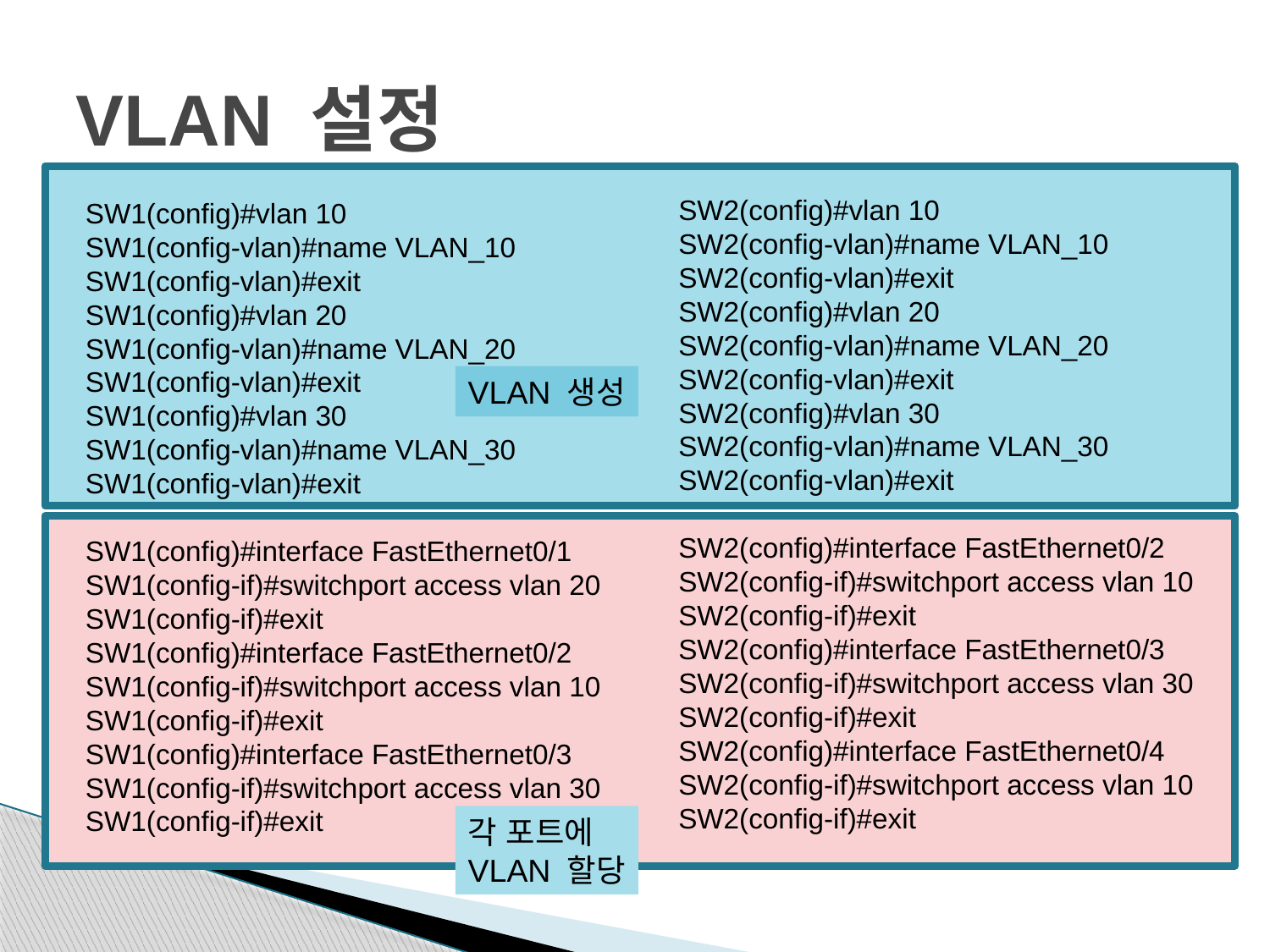

# VLAN 설정

SW2(config)#vlan 10
SW2(config-vlan)#name VLAN_10
SW2(config-vlan)#exit
SW2(config)#vlan 20
SW2(config-vlan)#name VLAN_20
SW2(config-vlan)#exit
SW2(config)#vlan 30
SW2(config-vlan)#name VLAN_30
SW2(config-vlan)#exit

SW2(config)#interface FastEthernet0/2
SW2(config-if)#switchport access vlan 10
SW2(config-if)#exit
SW2(config)#interface FastEthernet0/3
SW2(config-if)#switchport access vlan 30
SW2(config-if)#exit
SW2(config)#interface FastEthernet0/4
SW2(config-if)#switchport access vlan 10
SW2(config-if)#exit
SW1(config)#vlan 10
SW1(config-vlan)#name VLAN_10
SW1(config-vlan)#exit
SW1(config)#vlan 20
SW1(config-vlan)#name VLAN_20
SW1(config-vlan)#exit
SW1(config)#vlan 30
SW1(config-vlan)#name VLAN_30
SW1(config-vlan)#exit

SW1(config)#interface FastEthernet0/1
SW1(config-if)#switchport access vlan 20
SW1(config-if)#exit
SW1(config)#interface FastEthernet0/2
SW1(config-if)#switchport access vlan 10
SW1(config-if)#exit
SW1(config)#interface FastEthernet0/3
SW1(config-if)#switchport access vlan 30
SW1(config-if)#exit
VLAN 생성

각 포트에
VLAN 할당